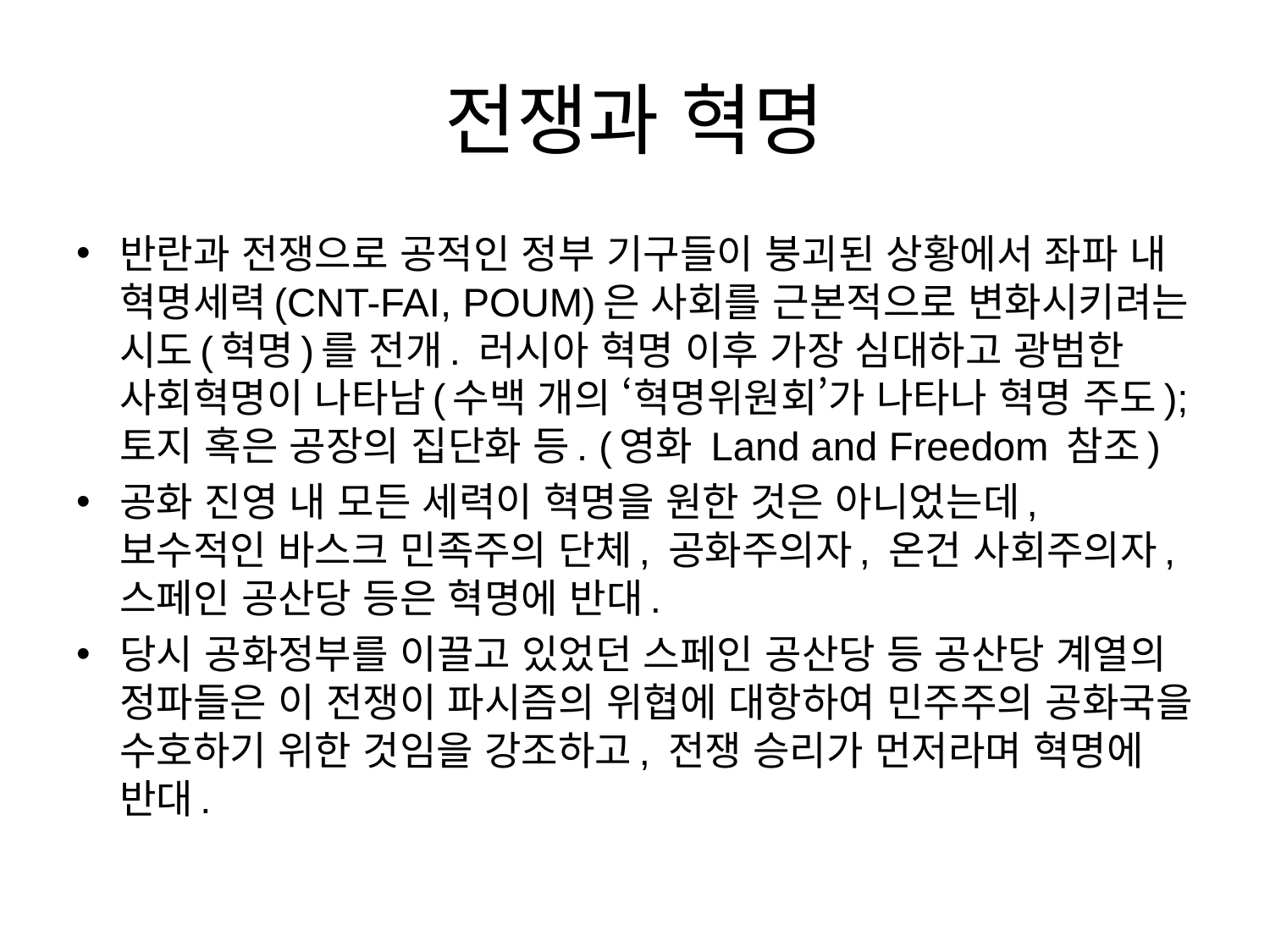

# 전쟁과 혁명
반란과 전쟁으로 공적인 정부 기구들이 붕괴된 상황에서 좌파 내 혁명세력(CNT-FAI, POUM)은 사회를 근본적으로 변화시키려는 시도(혁명)를 전개. 러시아 혁명 이후 가장 심대하고 광범한 사회혁명이 나타남(수백 개의 ‘혁명위원회’가 나타나 혁명 주도); 토지 혹은 공장의 집단화 등. (영화 Land and Freedom 참조)
공화 진영 내 모든 세력이 혁명을 원한 것은 아니었는데, 보수적인 바스크 민족주의 단체, 공화주의자, 온건 사회주의자, 스페인 공산당 등은 혁명에 반대.
당시 공화정부를 이끌고 있었던 스페인 공산당 등 공산당 계열의 정파들은 이 전쟁이 파시즘의 위협에 대항하여 민주주의 공화국을 수호하기 위한 것임을 강조하고, 전쟁 승리가 먼저라며 혁명에 반대.